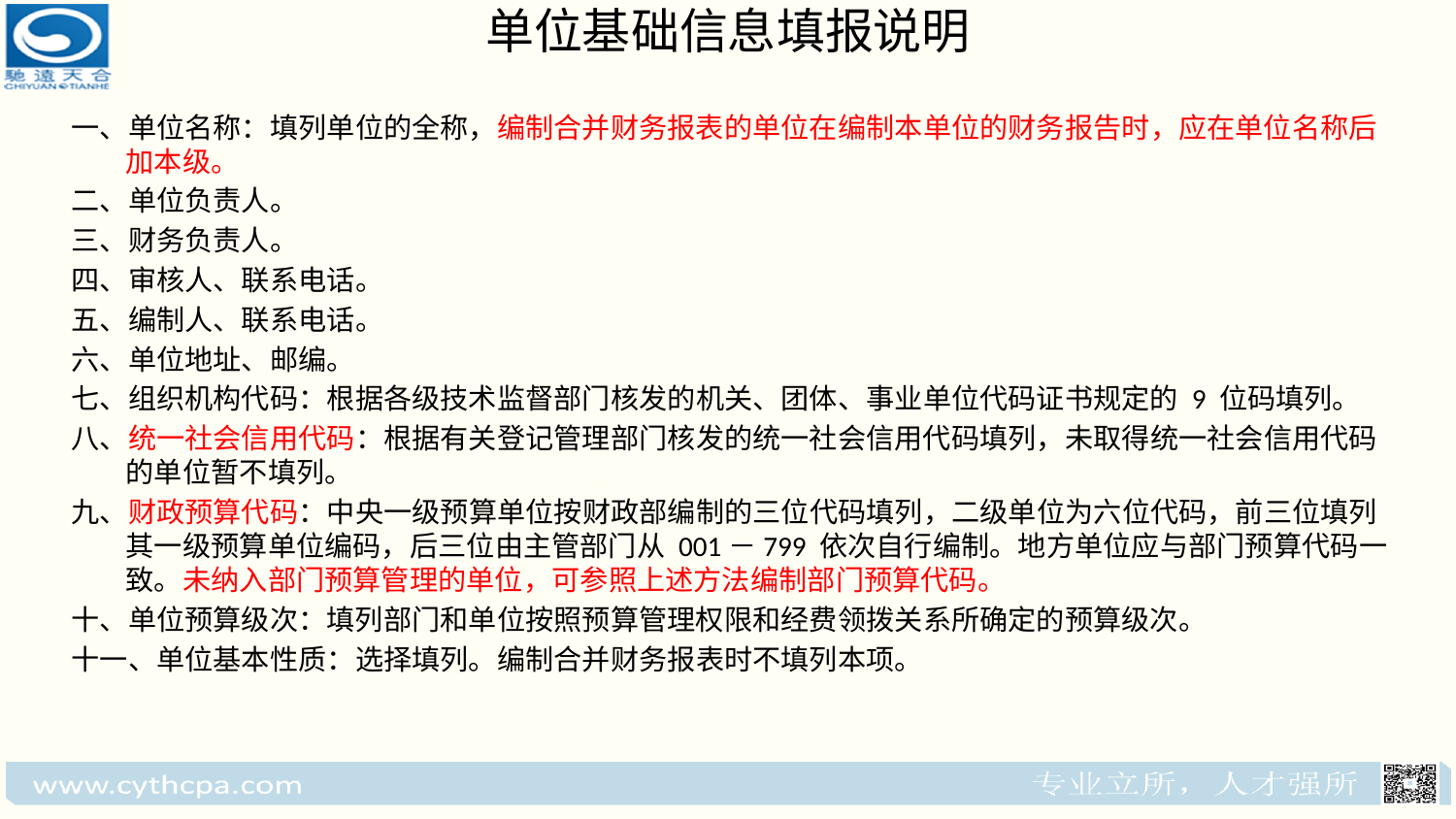

# 单位基础信息填报说明
一、单位名称：填列单位的全称，编制合并财务报表的单位在编制本单位的财务报告时，应在单位名称后加本级。
二、单位负责人。
三、财务负责人。
四、审核人、联系电话。
五、编制人、联系电话。
六、单位地址、邮编。
七、组织机构代码：根据各级技术监督部门核发的机关、团体、事业单位代码证书规定的 9 位码填列。
八、统一社会信用代码：根据有关登记管理部门核发的统一社会信用代码填列，未取得统一社会信用代码的单位暂不填列。
九、财政预算代码：中央一级预算单位按财政部编制的三位代码填列，二级单位为六位代码，前三位填列其一级预算单位编码，后三位由主管部门从 001－799 依次自行编制。地方单位应与部门预算代码一致。未纳入部门预算管理的单位，可参照上述方法编制部门预算代码。
十、单位预算级次：填列部门和单位按照预算管理权限和经费领拨关系所确定的预算级次。
十一、单位基本性质：选择填列。编制合并财务报表时不填列本项。